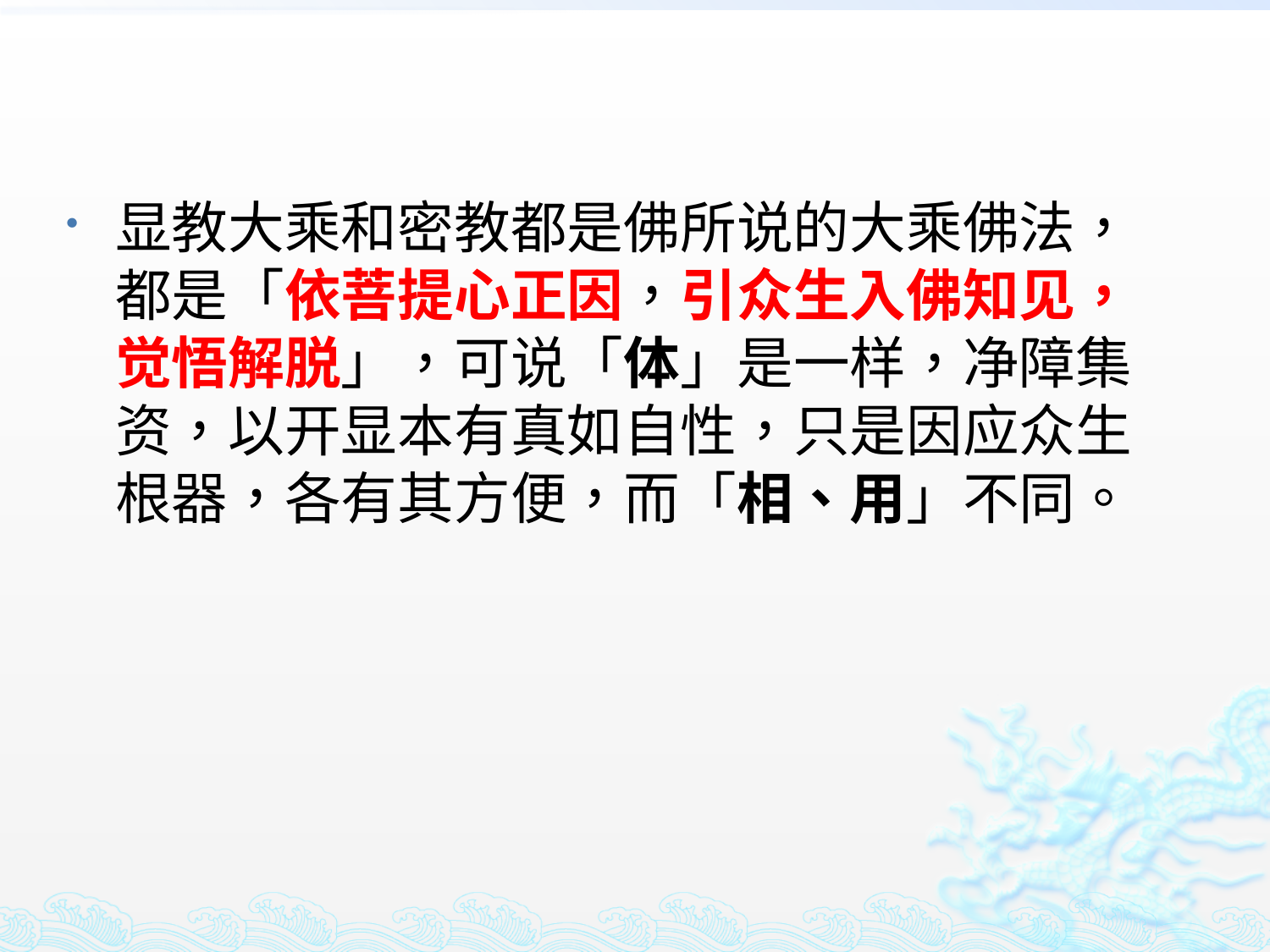

显教大乘和密教都是佛所说的大乘佛法，都是「依菩提心正因，引众生入佛知见，觉悟解脱」，可说「体」是一样，净障集资，以开显本有真如自性，只是因应众生根器，各有其方便，而「相、用」不同。